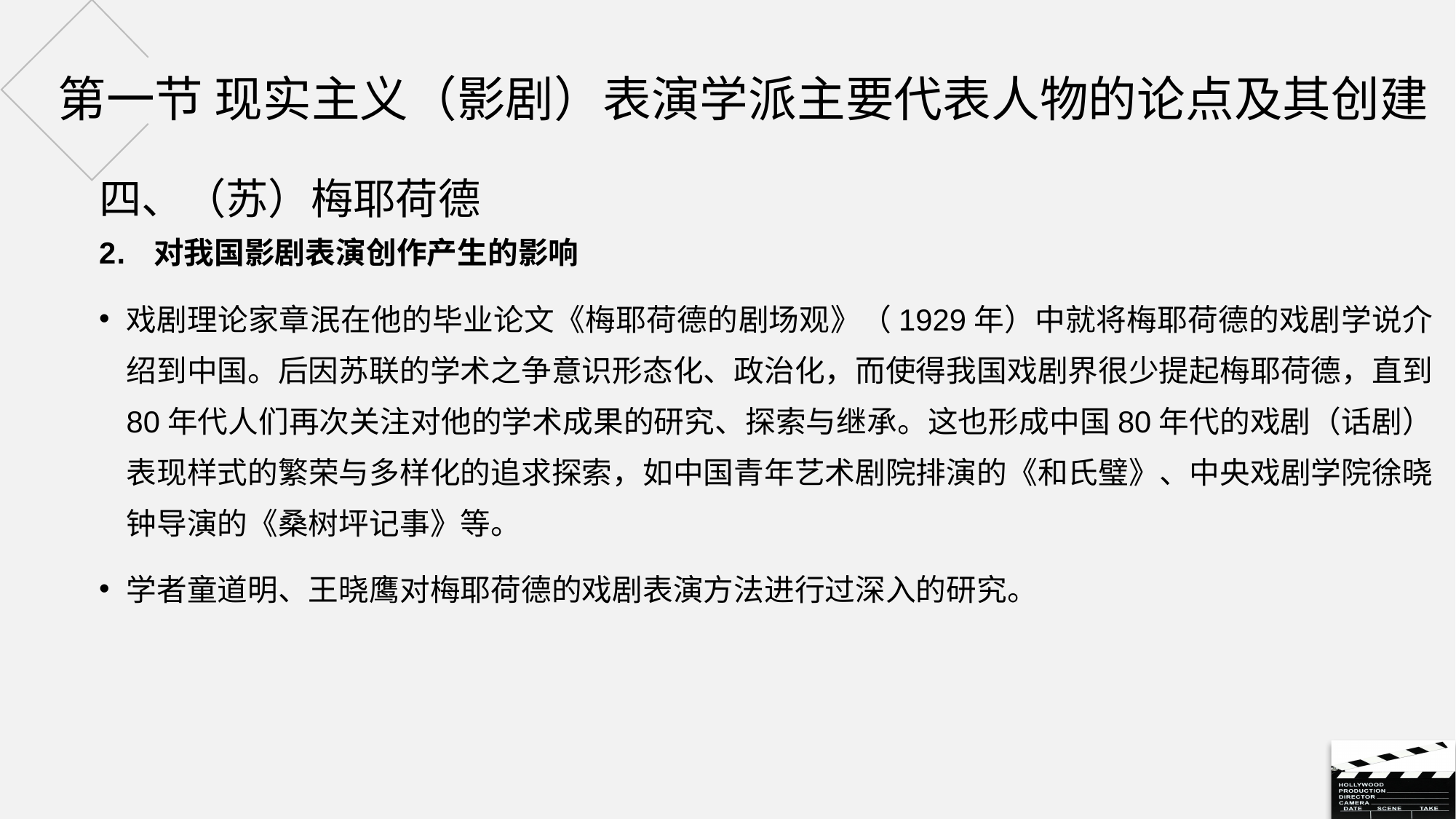

# 第一节 现实主义（影剧）表演学派主要代表人物的论点及其创建
四、（苏）梅耶荷德
对我国影剧表演创作产生的影响
戏剧理论家章泯在他的毕业论文《梅耶荷德的剧场观》（1929年）中就将梅耶荷德的戏剧学说介绍到中国。后因苏联的学术之争意识形态化、政治化，而使得我国戏剧界很少提起梅耶荷德，直到80年代人们再次关注对他的学术成果的研究、探索与继承。这也形成中国80年代的戏剧（话剧）表现样式的繁荣与多样化的追求探索，如中国青年艺术剧院排演的《和氏璧》、中央戏剧学院徐晓钟导演的《桑树坪记事》等。
学者童道明、王晓鹰对梅耶荷德的戏剧表演方法进行过深入的研究。